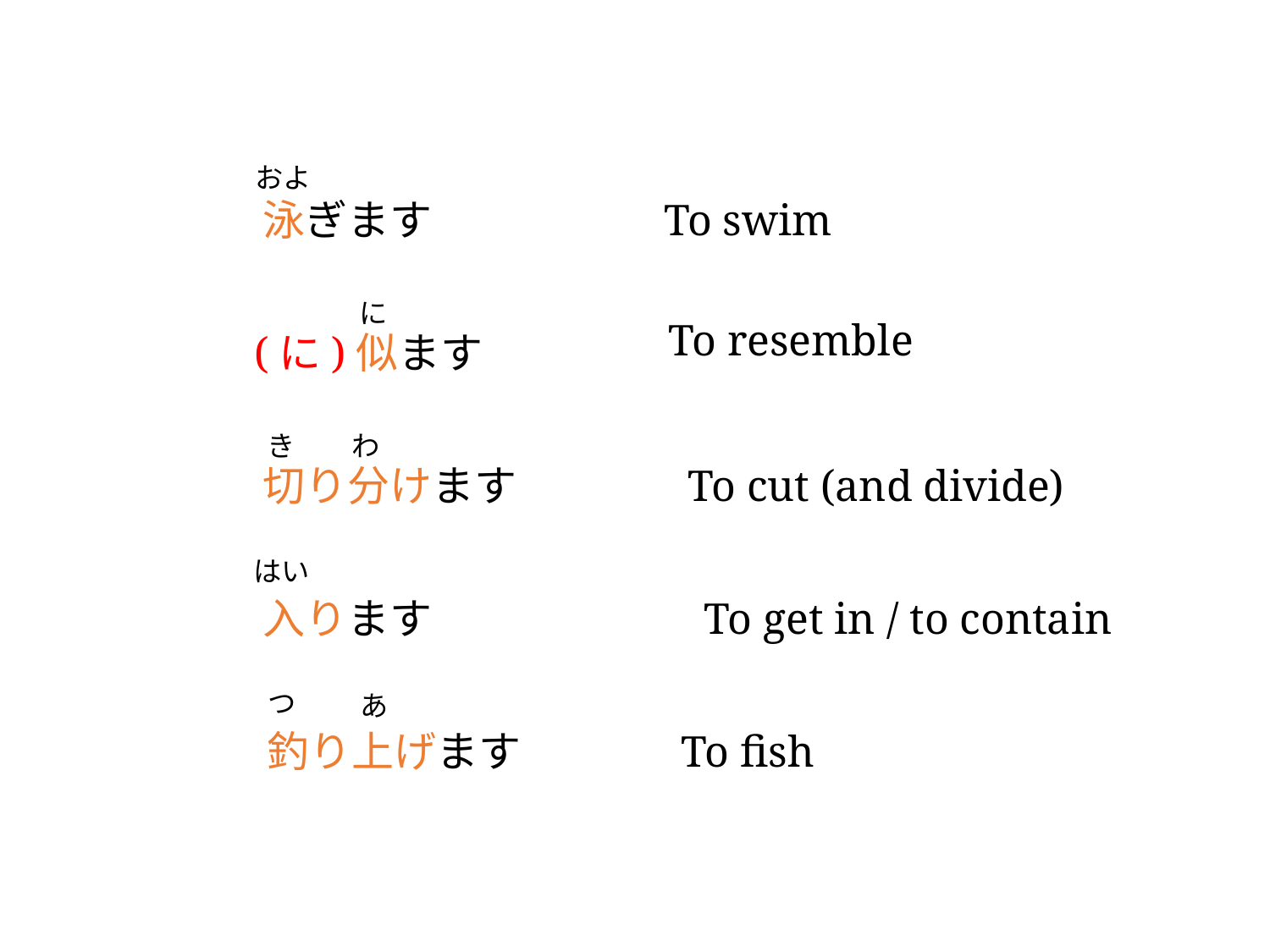

およ
To swim
泳ぎます
To resemble
(に)似ます
To cut (and divide)
切り分けます
To get in / to contain
入ります
To fish
釣り上げます
に
つ
あ
き         わ
はい